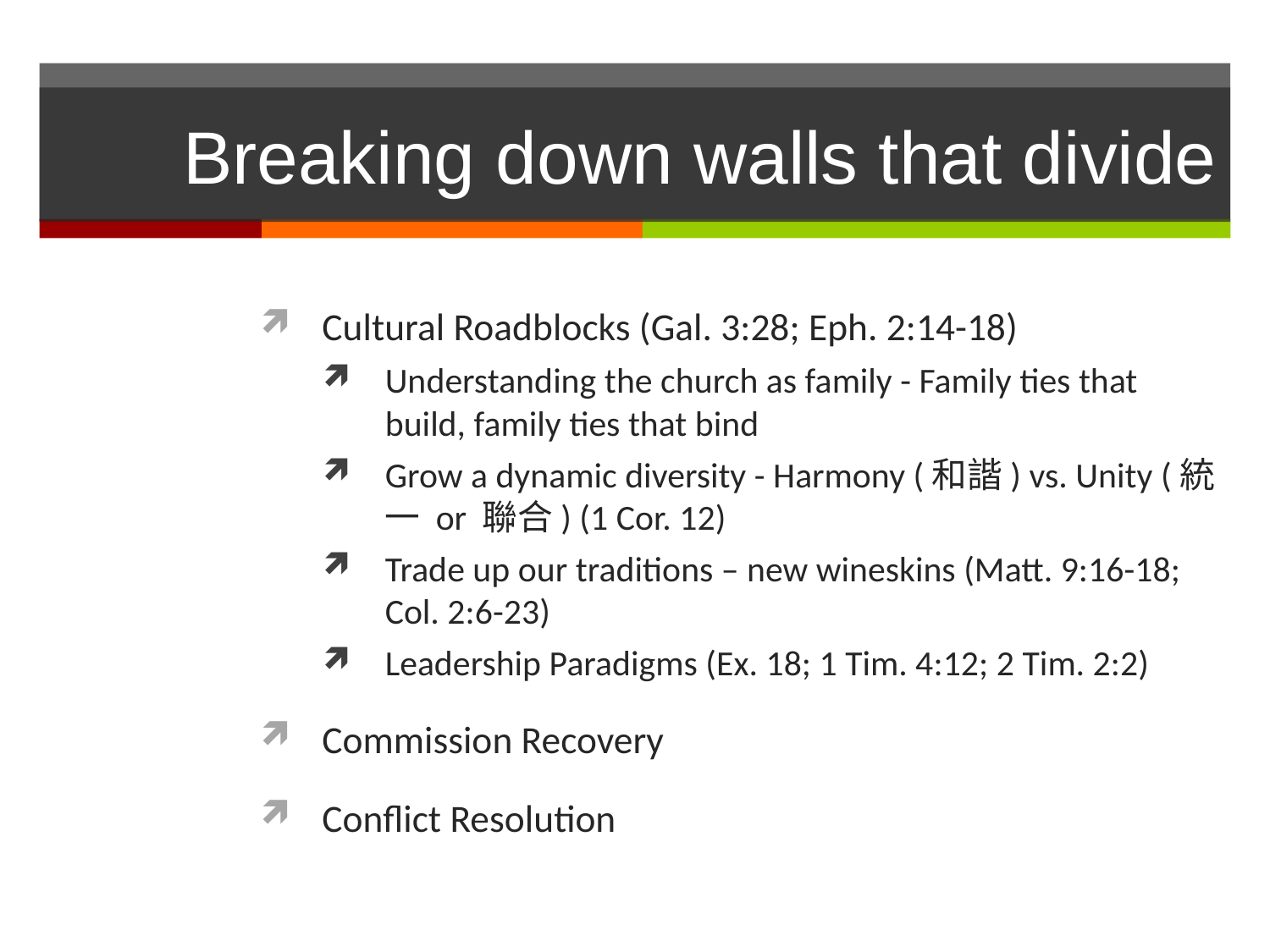

# Breaking down walls that divide
Cultural Roadblocks (Gal. 3:28; Eph. 2:14-18)
Understanding the church as family - Family ties that build, family ties that bind
Grow a dynamic diversity - Harmony (和諧) vs. Unity (統一 or 聯合) (1 Cor. 12)
Trade up our traditions – new wineskins (Matt. 9:16-18; Col. 2:6-23)
Leadership Paradigms (Ex. 18; 1 Tim. 4:12; 2 Tim. 2:2)
Commission Recovery
Conflict Resolution